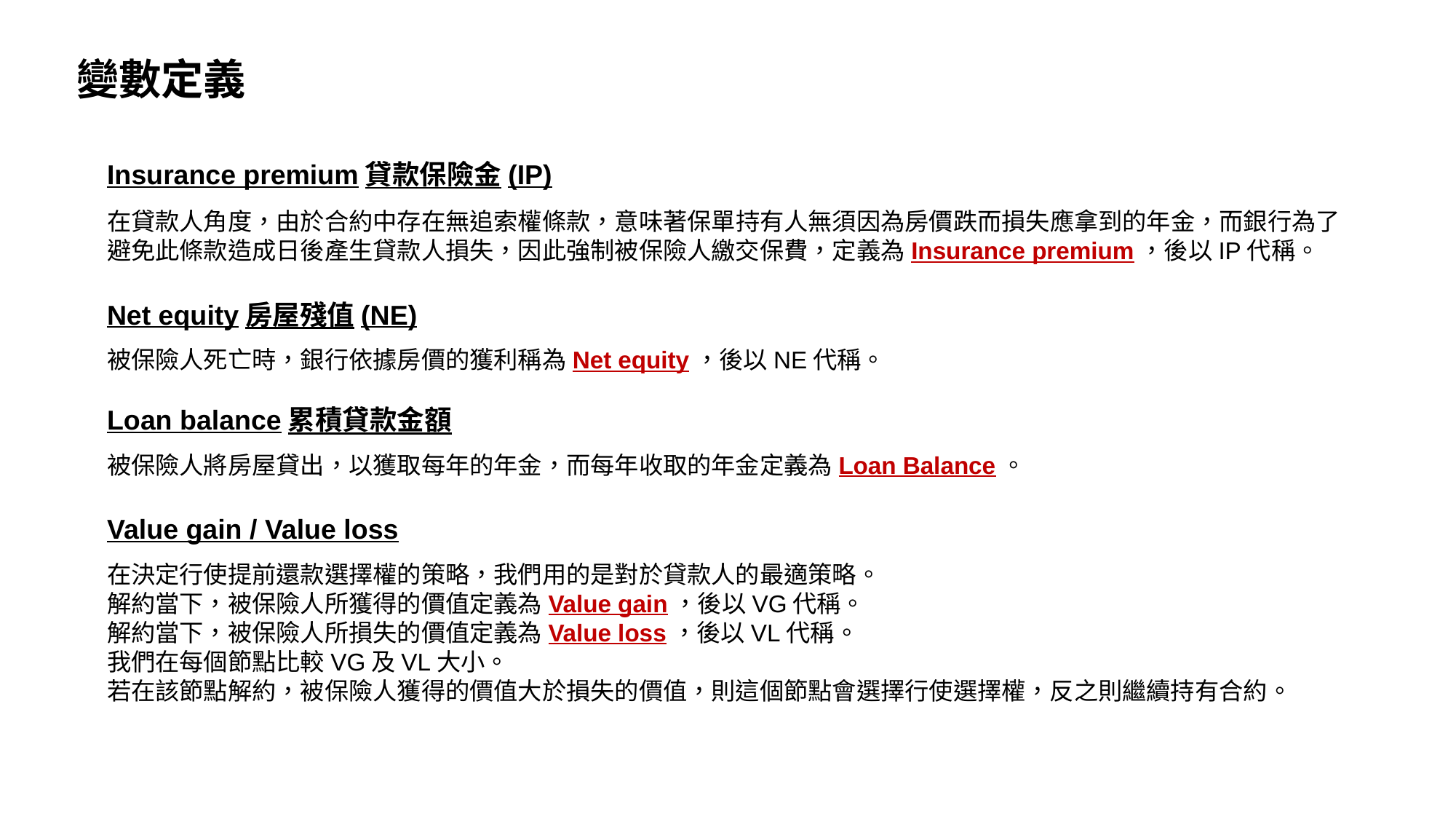

變數定義
Insurance premium貸款保險金(IP)

在貸款人角度，由於合約中存在無追索權條款，意味著保單持有人無須因為房價跌而損失應拿到的年金，而銀行為了避免此條款造成日後產生貸款人損失，因此強制被保險人繳交保費，定義為Insurance premium，後以IP代稱。

Net equity房屋殘值(NE)

被保險人死亡時，銀行依據房價的獲利稱為Net equity，後以NE代稱。

Loan balance累積貸款金額

被保險人將房屋貸出，以獲取每年的年金，而每年收取的年金定義為Loan Balance。

Value gain / Value loss

在決定行使提前還款選擇權的策略，我們用的是對於貸款人的最適策略。
解約當下，被保險人所獲得的價值定義為Value gain，後以VG代稱。
解約當下，被保險人所損失的價值定義為Value loss，後以VL代稱。
我們在每個節點比較VG及VL大小。
若在該節點解約，被保險人獲得的價值大於損失的價值，則這個節點會選擇行使選擇權，反之則繼續持有合約。